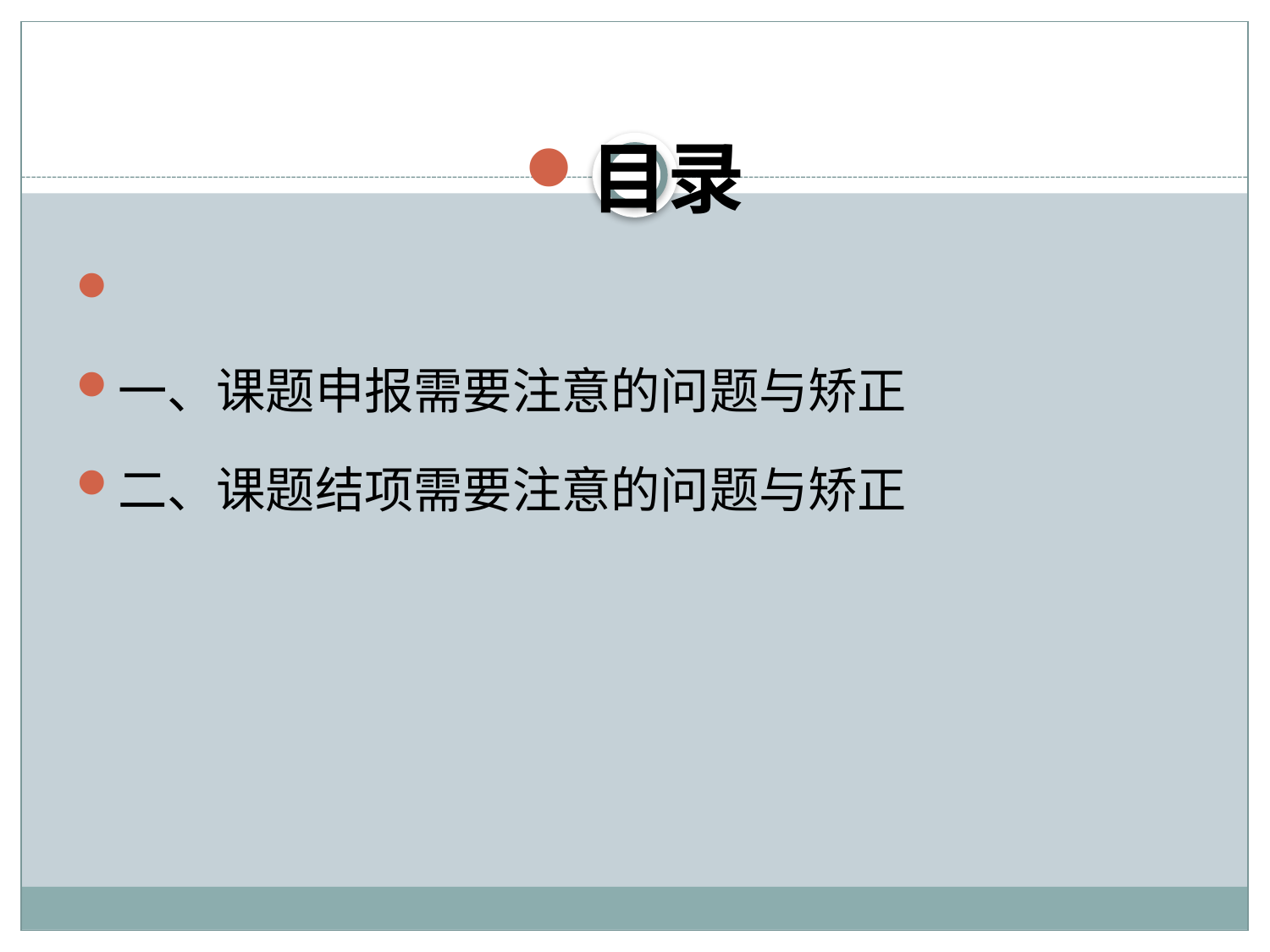

目录

一、课题申报需要注意的问题与矫正
二、课题结项需要注意的问题与矫正